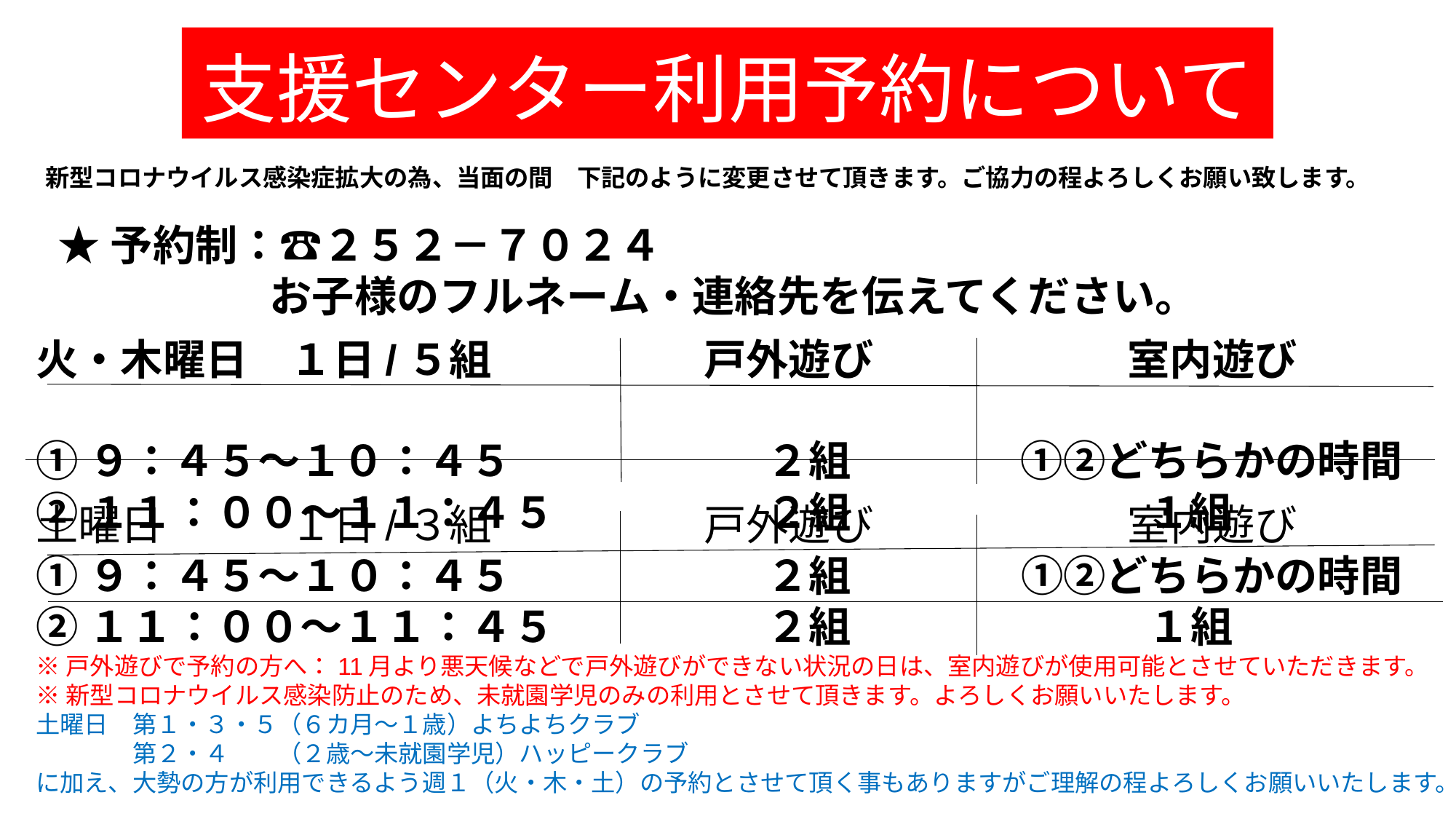

# 支援センター利用予約について
新型コロナウイルス感染症拡大の為、当面の間　下記のように変更させて頂きます。ご協力の程よろしくお願い致します。
★予約制：☎２５２－７０２４
　　　　　お子様のフルネーム・連絡先を伝えてください。
火・木曜日　１日/５組　　　　　戸外遊び　　　　　　室内遊び
①９：４５～１０：４５　　　　　　２組　　　　①②どちらかの時間
②１１：００～１１：４５　　　　　２組　　　　　　　１組

土曜日　　　１日/３組　　　　　戸外遊び　　　　　　室内遊び
①９：４５～１０：４５　　　　　　２組　　　　①②どちらかの時間
②１１：００～１１：４５　　　　　２組　　　　　　　１組
※戸外遊びで予約の方へ：11月より悪天候などで戸外遊びができない状況の日は、室内遊びが使用可能とさせていただきます。
※新型コロナウイルス感染防止のため、未就園学児のみの利用とさせて頂きます。よろしくお願いいたします。
土曜日　第１・３・５（６カ月～１歳）よちよちクラブ
　　　　第２・４　　（２歳～未就園学児）ハッピークラブ
に加え、大勢の方が利用できるよう週１（火・木・土）の予約とさせて頂く事もありますがご理解の程よろしくお願いいたします。